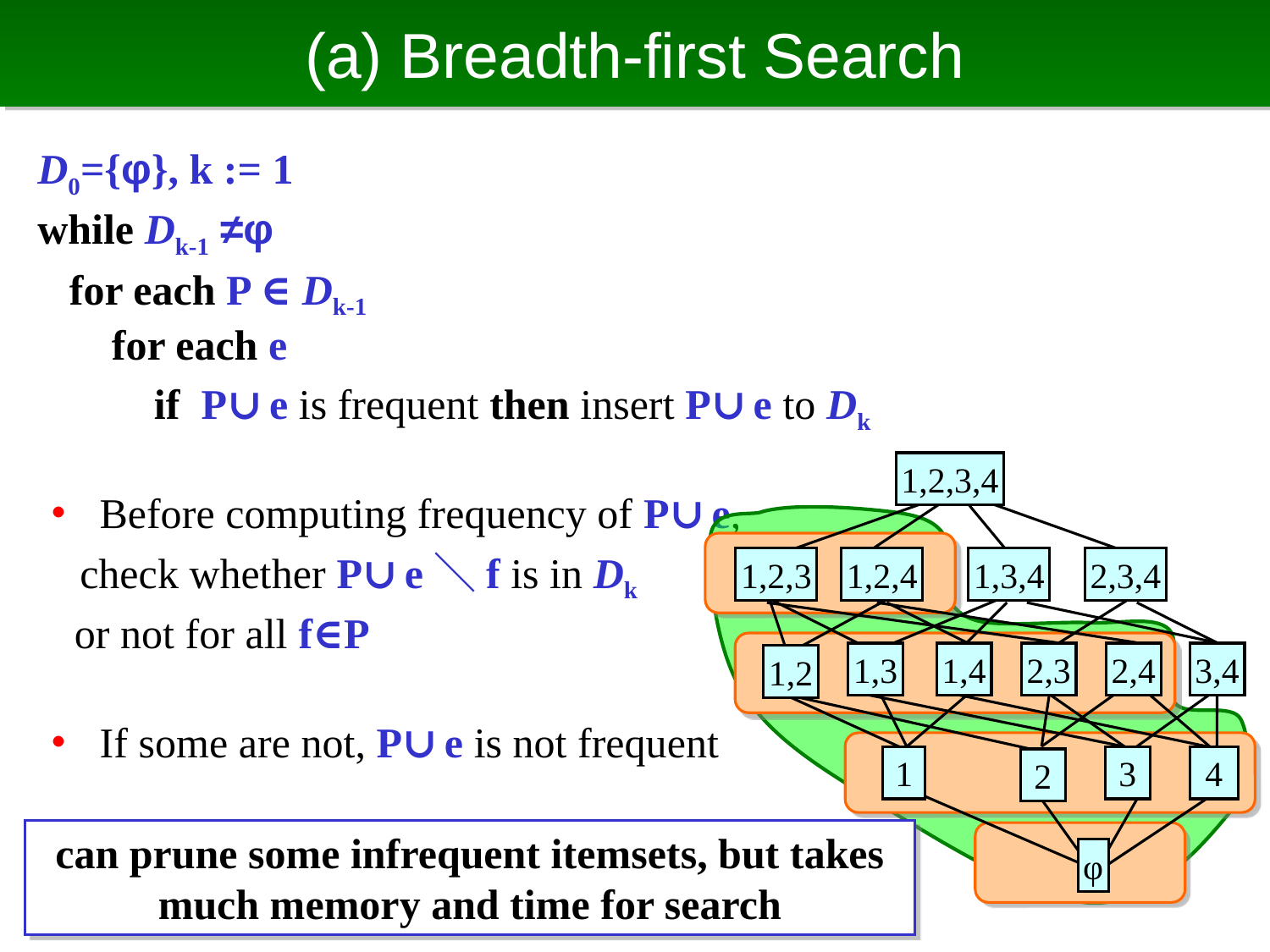

# (a) Breadth-first Search
D0={φ}, k := 1
while Dk-1 ≠φ
   for each P ∈ Dk-1
       for each e
           if  P∪e is frequent then insert P∪e to Dk

・ Before computing frequency of P∪e,
    check whether P∪e＼f is in Dk
      or not for all f∈P

・ If some are not, P∪e is not frequent

1,2,3,4

1,2,3
1,2,4
1,3,4
2,3,4

1,3
1,4
2,3
2,4
3,4
1,2

1
3
4
2

can prune some infrequent itemsets, but takes much memory and time for search

φ